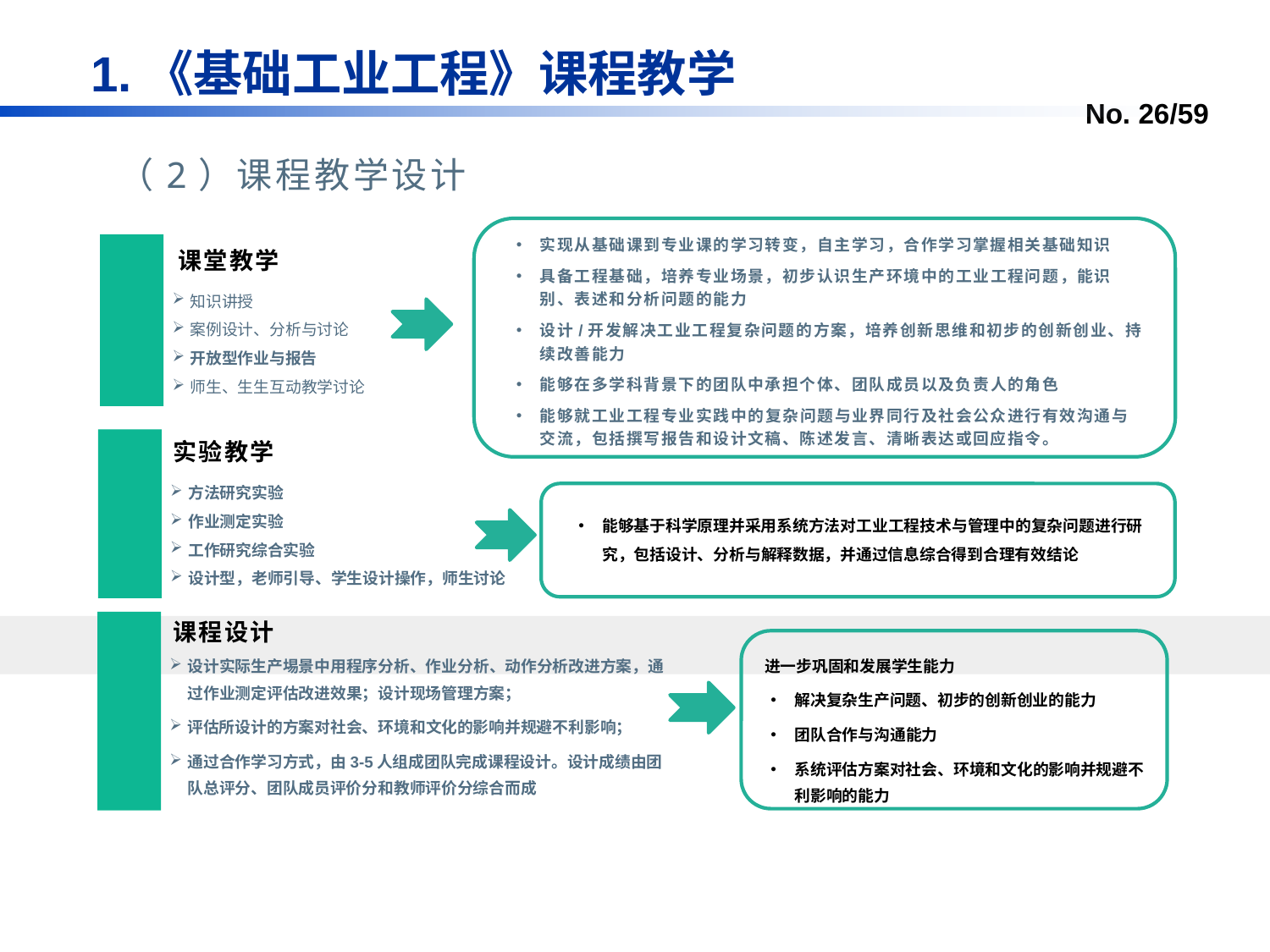

1.《基础工业工程》课程教学
（2）课程教学设计

实现从基础课到专业课的学习转变，自主学习，合作学习掌握相关基础知识
具备工程基础，培养专业场景，初步认识生产环境中的工业工程问题，能识别、表述和分析问题的能力
设计/开发解决工业工程复杂问题的方案，培养创新思维和初步的创新创业、持续改善能力
能够在多学科背景下的团队中承担个体、团队成员以及负责人的角色
能够就工业工程专业实践中的复杂问题与业界同行及社会公众进行有效沟通与交流，包括撰写报告和设计文稿、陈述发言、清晰表达或回应指令。

课堂教学
知识讲授
案例设计、分析与讨论
开放型作业与报告
师生、生生互动教学讨论

实验教学
方法研究实验
作业测定实验
工作研究综合实验
设计型，老师引导、学生设计操作，师生讨论

能够基于科学原理并采用系统方法对工业工程技术与管理中的复杂问题进行研究，包括设计、分析与解释数据，并通过信息综合得到合理有效结论

课程设计

进一步巩固和发展学生能力
解决复杂生产问题、初步的创新创业的能力
团队合作与沟通能力
系统评估方案对社会、环境和文化的影响并规避不利影响的能力
设计实际生产埸景中用程序分析、作业分析、动作分析改进方案，通过作业测定评估改进效果；设计现场管理方案；
评估所设计的方案对社会、环境和文化的影响并规避不利影响；
通过合作学习方式，由3-5人组成团队完成课程设计。设计成绩由团队总评分、团队成员评价分和教师评价分综合而成